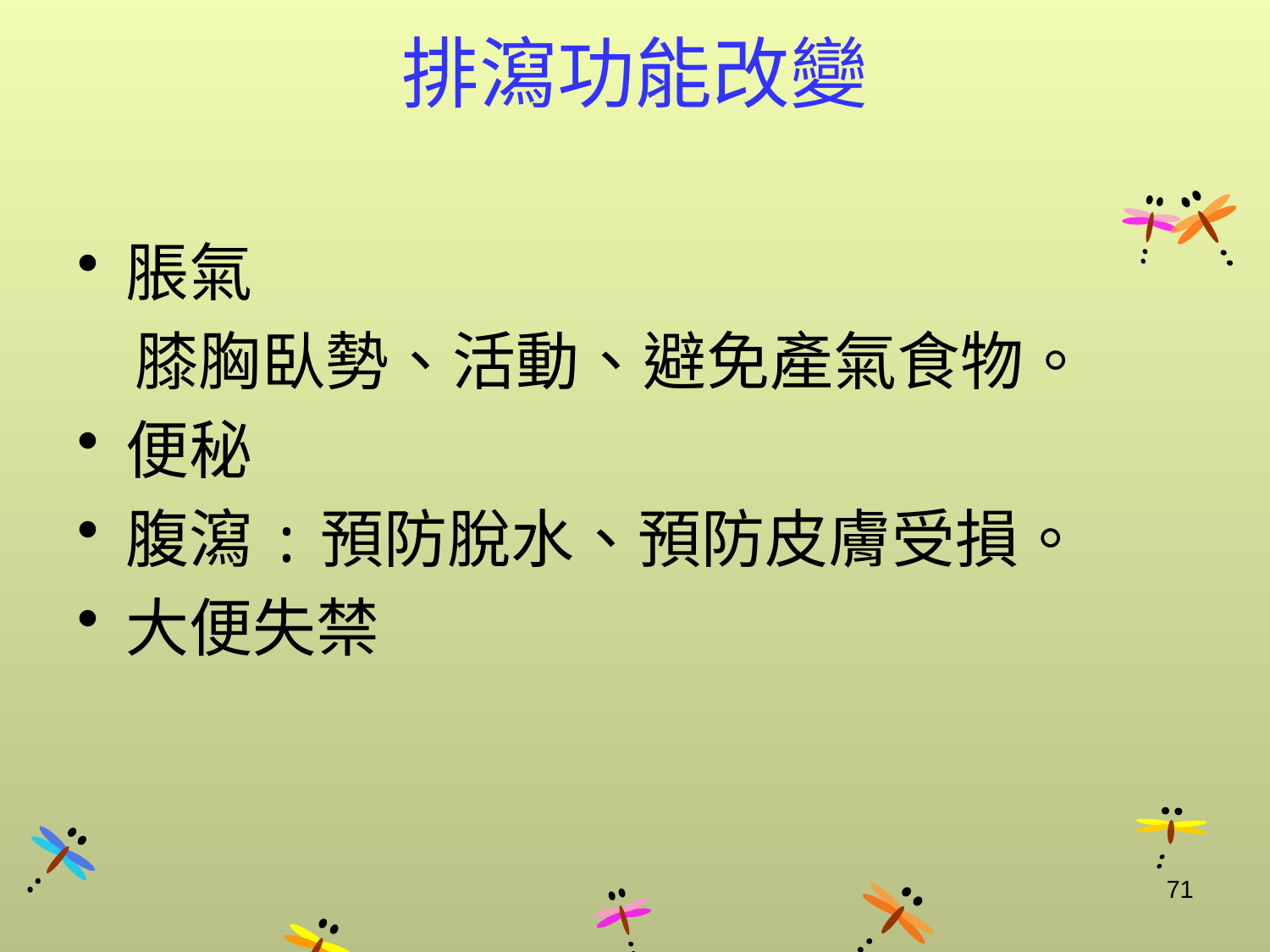

# 排瀉功能改變
脹氣
   膝胸臥勢、活動、避免產氣食物。
便秘
腹瀉:預防脫水、預防皮膚受損。
大便失禁
71